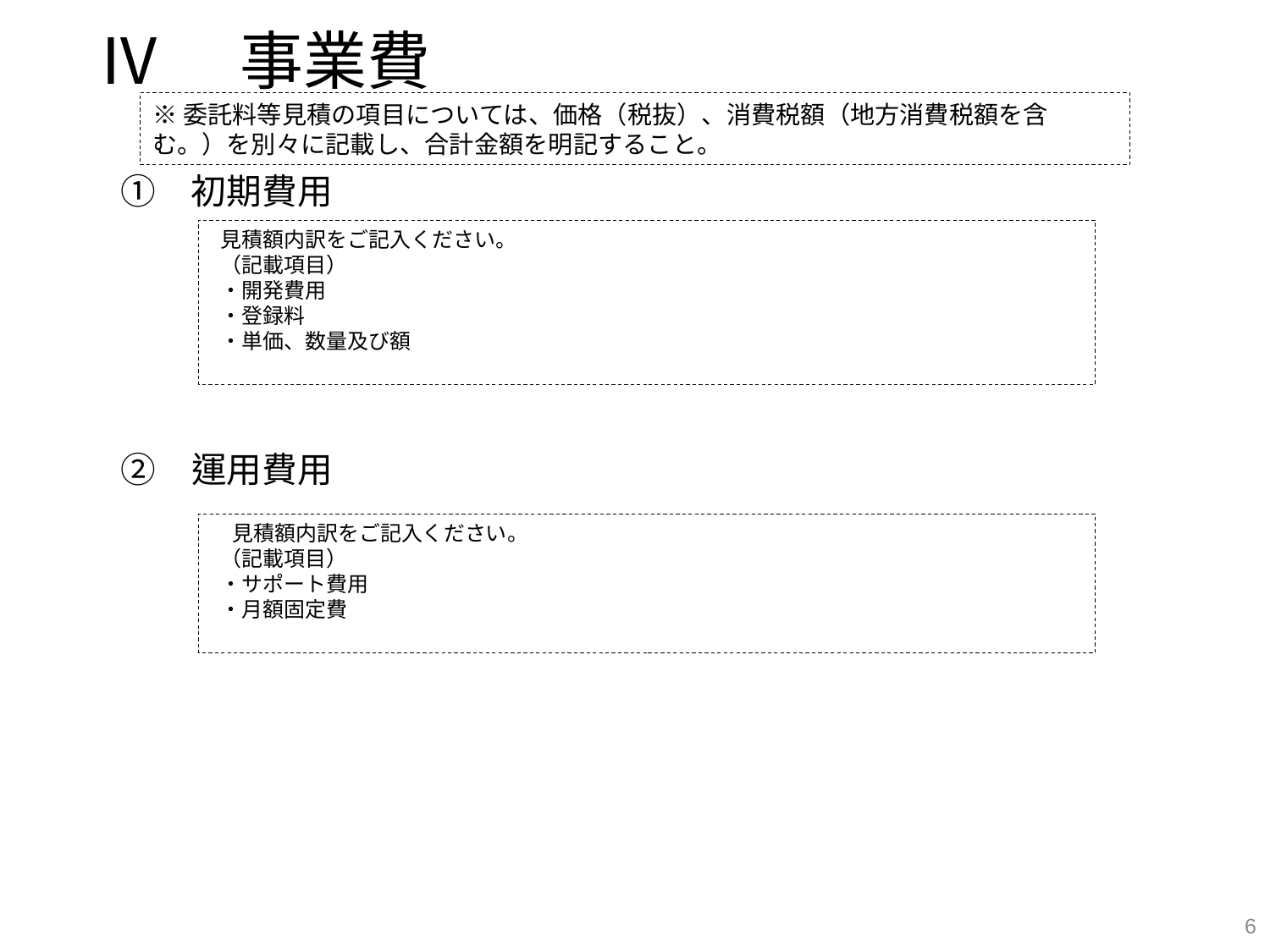

# Ⅳ　事業費
※委託料等見積の項目については、価格（税抜）、消費税額（地方消費税額を含む。）を別々に記載し、合計金額を明記すること。

　①　初期費用

　②　運用費用

 見積額内訳をご記入ください。
 （記載項目）
 ・開発費用
 ・登録料
 ・単価、数量及び額

　見積額内訳をご記入ください。
 （記載項目）
 ・サポート費用
 ・月額固定費

6